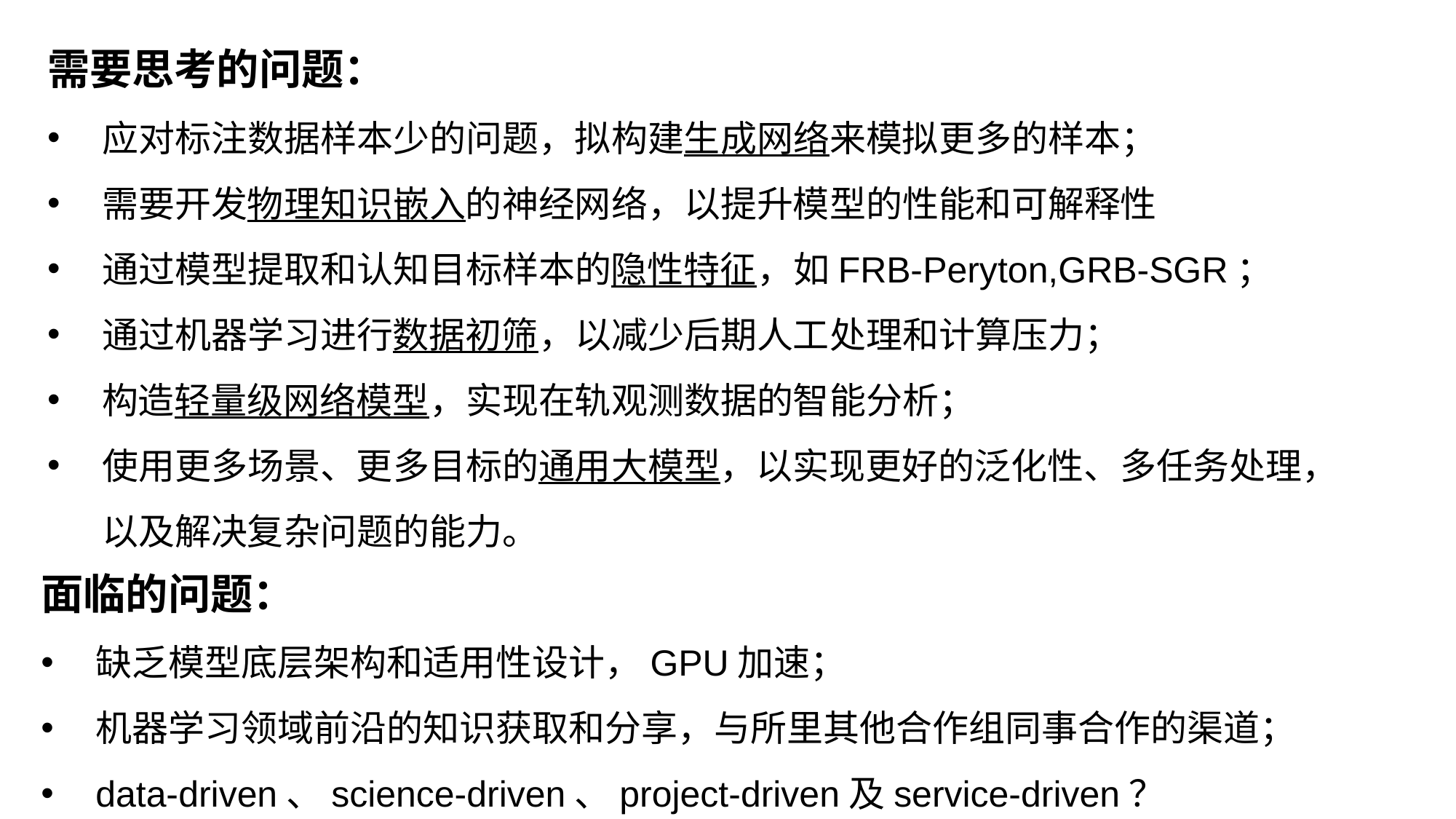

需要思考的问题：
应对标注数据样本少的问题，拟构建生成网络来模拟更多的样本；
需要开发物理知识嵌入的神经网络，以提升模型的性能和可解释性
通过模型提取和认知目标样本的隐性特征，如FRB-Peryton,GRB-SGR；
通过机器学习进行数据初筛，以减少后期人工处理和计算压力；
构造轻量级网络模型，实现在轨观测数据的智能分析；
使用更多场景、更多目标的通用大模型，以实现更好的泛化性、多任务处理，以及解决复杂问题的能力。

面临的问题：
缺乏模型底层架构和适用性设计，GPU加速；
机器学习领域前沿的知识获取和分享，与所里其他合作组同事合作的渠道；
data-driven、science-driven、project-driven及service-driven？